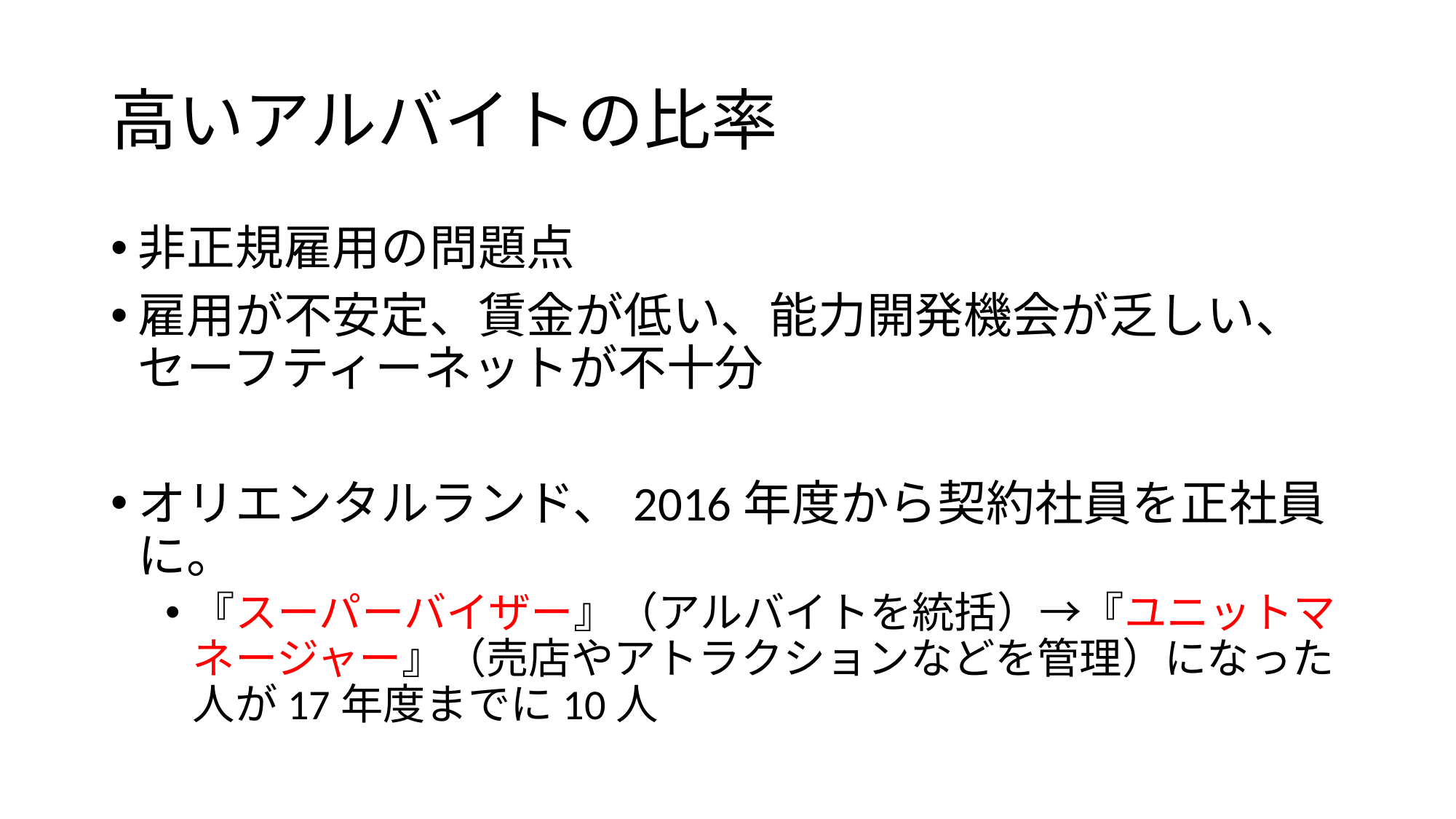

# 高いアルバイトの比率
非正規雇用の問題点
雇用が不安定、賃金が低い、能力開発機会が乏しい、セーフティーネットが不十分

オリエンタルランド、2016年度から契約社員を正社員に。
『スーパーバイザー』（アルバイトを統括）→『ユニットマネージャー』（売店やアトラクションなどを管理）になった人が17年度までに10人